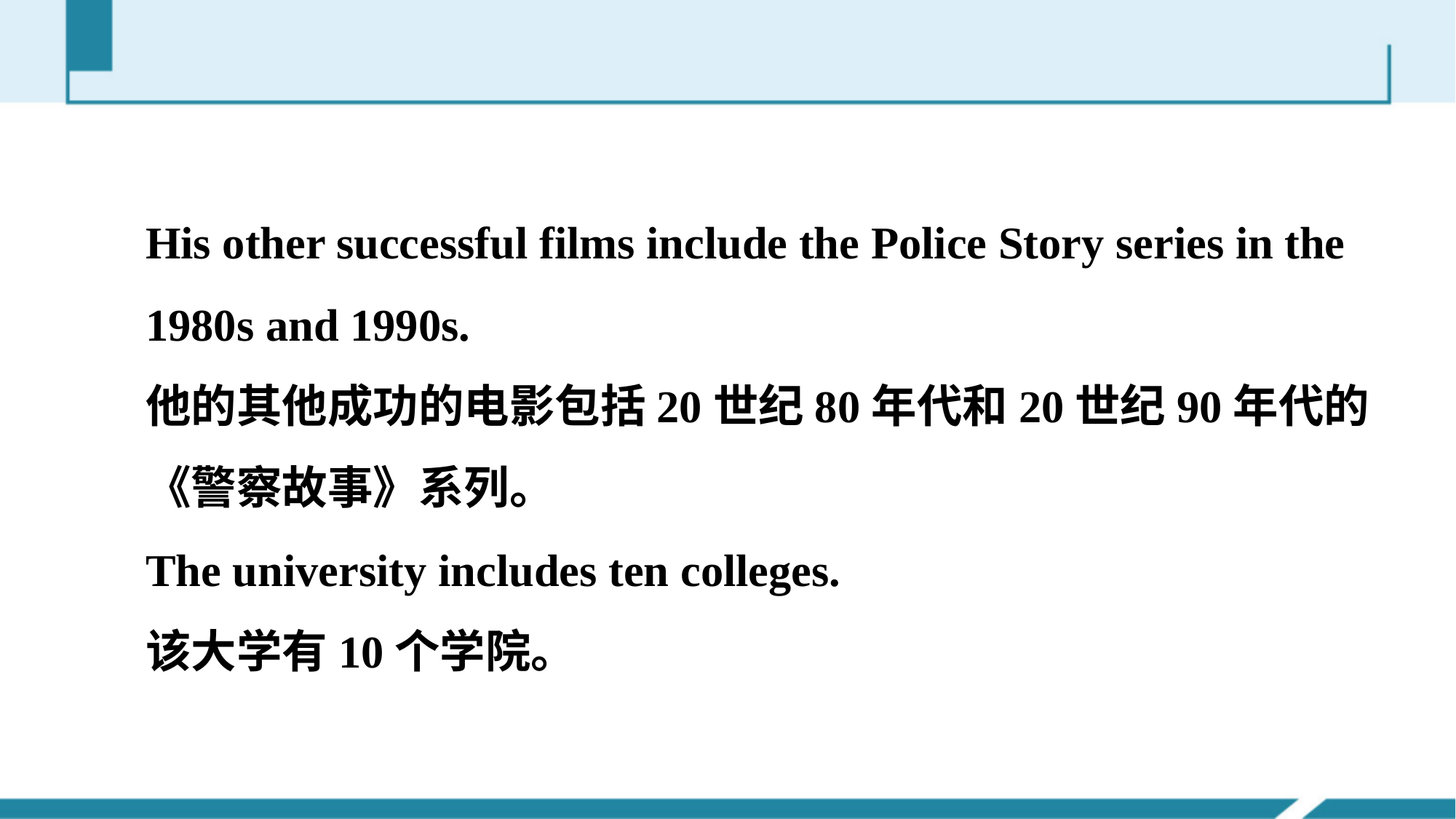

His other successful films include the Police Story series in the 1980s and 1990s.
他的其他成功的电影包括20世纪80年代和20世纪90年代的《警察故事》系列。
The university includes ten colleges.
该大学有10个学院。